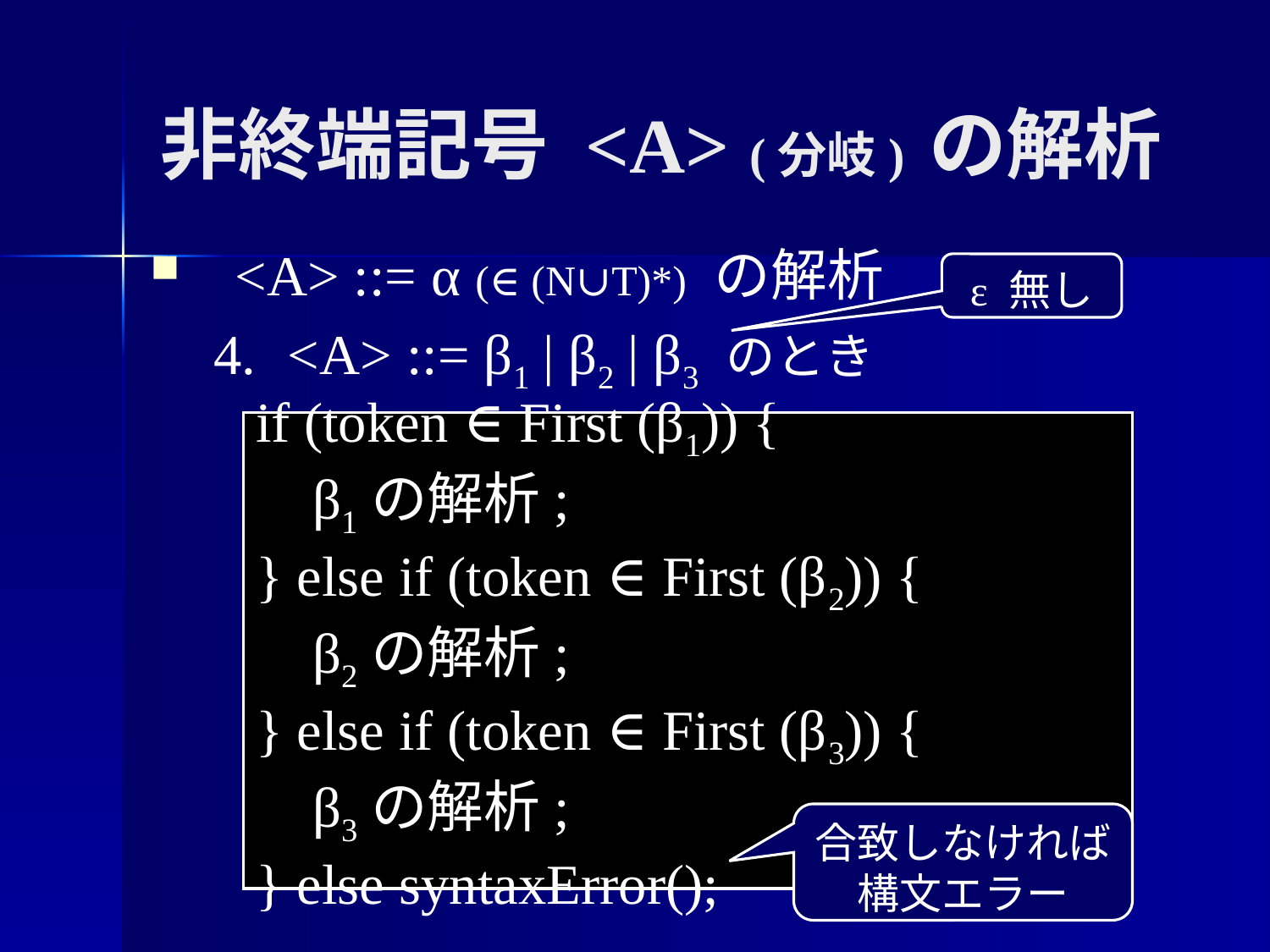

非終端記号 <A> (分岐) の解析
<A> ::= α (∈ (N∪T)*) の解析
<A> ::= β1 | β2 | β3 のとき
ε 無し
if (token ∈ First (β1)) {
    β1の解析;
} else if (token ∈ First (β2)) {
    β2の解析;
} else if (token ∈ First (β3)) {
    β3の解析;
} else syntaxError();
合致しなければ
構文エラー